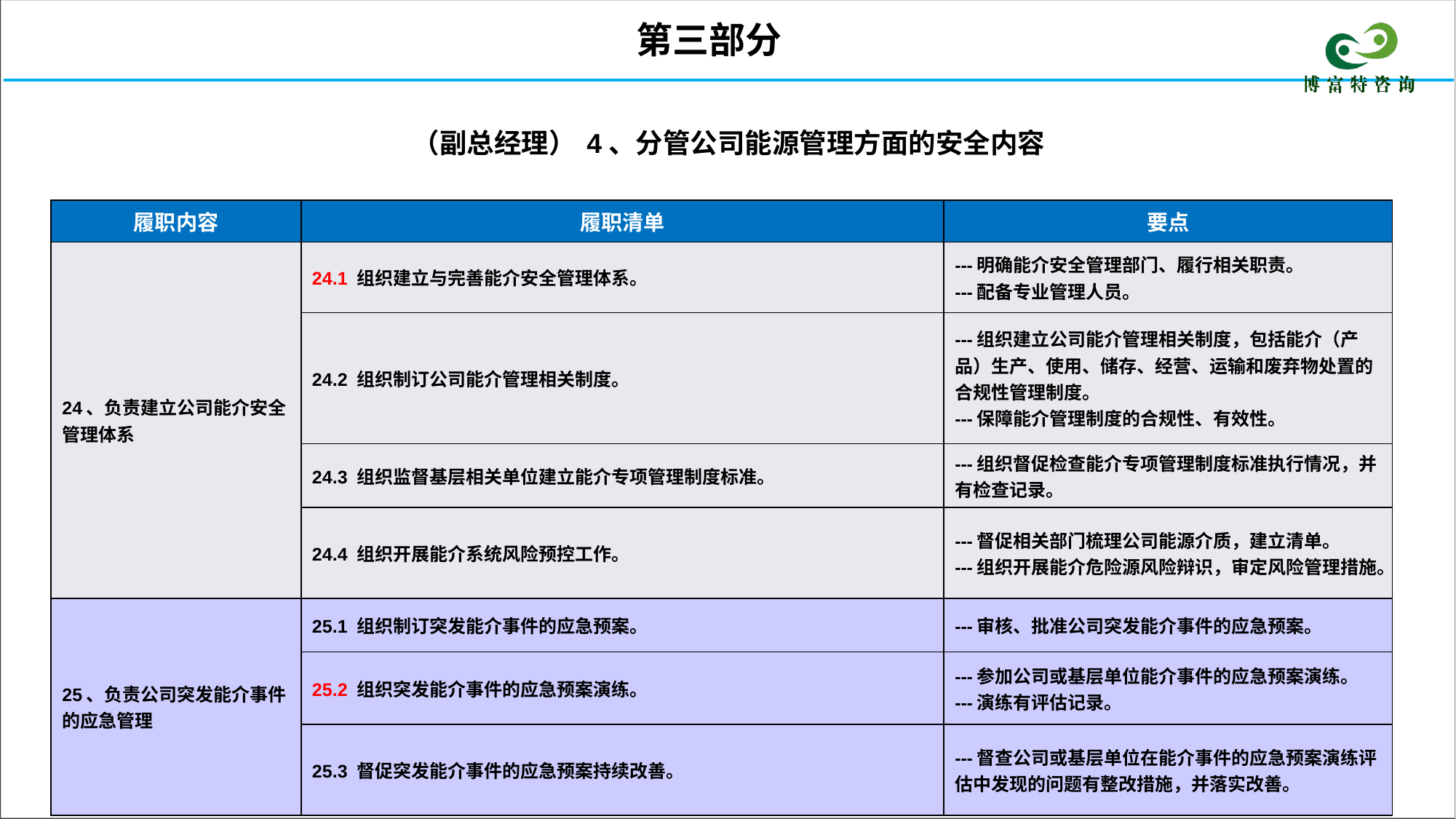

第三部分
42
4、分管公司能源管理方面的安全内容
（副总经理）
| 履职内容 | 履职清单 | 要点 |
| --- | --- | --- |
| 24、负责建立公司能介安全管理体系 | 24.1 组织建立与完善能介安全管理体系。 | ---明确能介安全管理部门、履行相关职责。 ---配备专业管理人员。 |
|  | 24.2 组织制订公司能介管理相关制度。 | ---组织建立公司能介管理相关制度，包括能介（产品）生产、使用、储存、经营、运输和废弃物处置的合规性管理制度。 ---保障能介管理制度的合规性、有效性。 |
|  | 24.3 组织监督基层相关单位建立能介专项管理制度标准。 | ---组织督促检查能介专项管理制度标准执行情况，并有检查记录。 |
|  | 24.4 组织开展能介系统风险预控工作。 | ---督促相关部门梳理公司能源介质，建立清单。 ---组织开展能介危险源风险辩识，审定风险管理措施。 |
| 25、负责公司突发能介事件的应急管理 | 25.1 组织制订突发能介事件的应急预案。 | ---审核、批准公司突发能介事件的应急预案。 |
|  | 25.2 组织突发能介事件的应急预案演练。 | ---参加公司或基层单位能介事件的应急预案演练。 ---演练有评估记录。 |
|  | 25.3 督促突发能介事件的应急预案持续改善。 | ---督查公司或基层单位在能介事件的应急预案演练评估中发现的问题有整改措施，并落实改善。 |